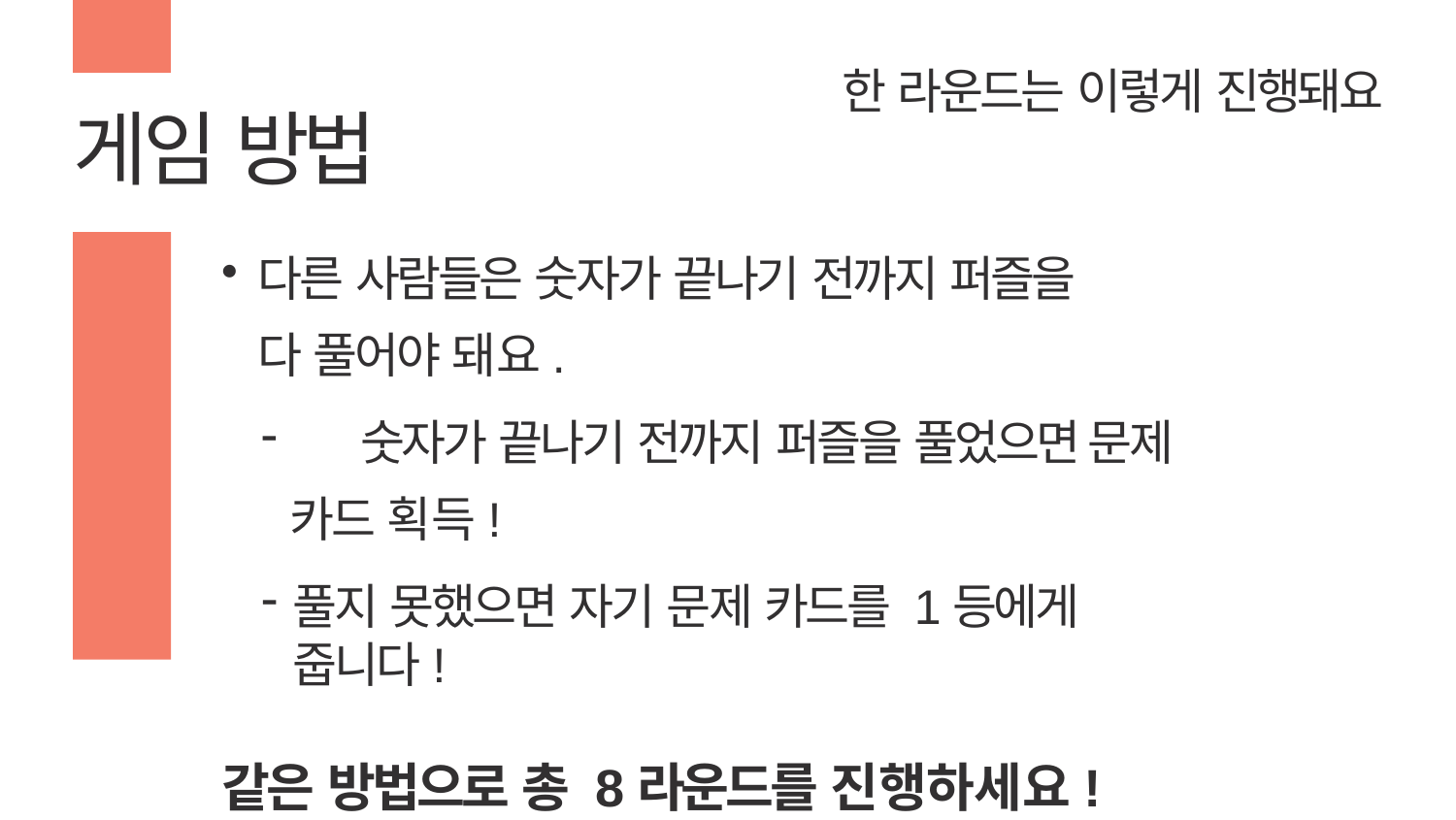

한 라운드는 이렇게 진행돼요
# 게임 방법
다른 사람들은 숫자가 끝나기 전까지 퍼즐을
다 풀어야 돼요.
	숫자가 끝나기 전까지 퍼즐을 풀었으면 문제 카드 획득!
풀지 못했으면 자기 문제 카드를 1등에게 줍니다!
같은 방법으로 총 8라운드를 진행하세요!